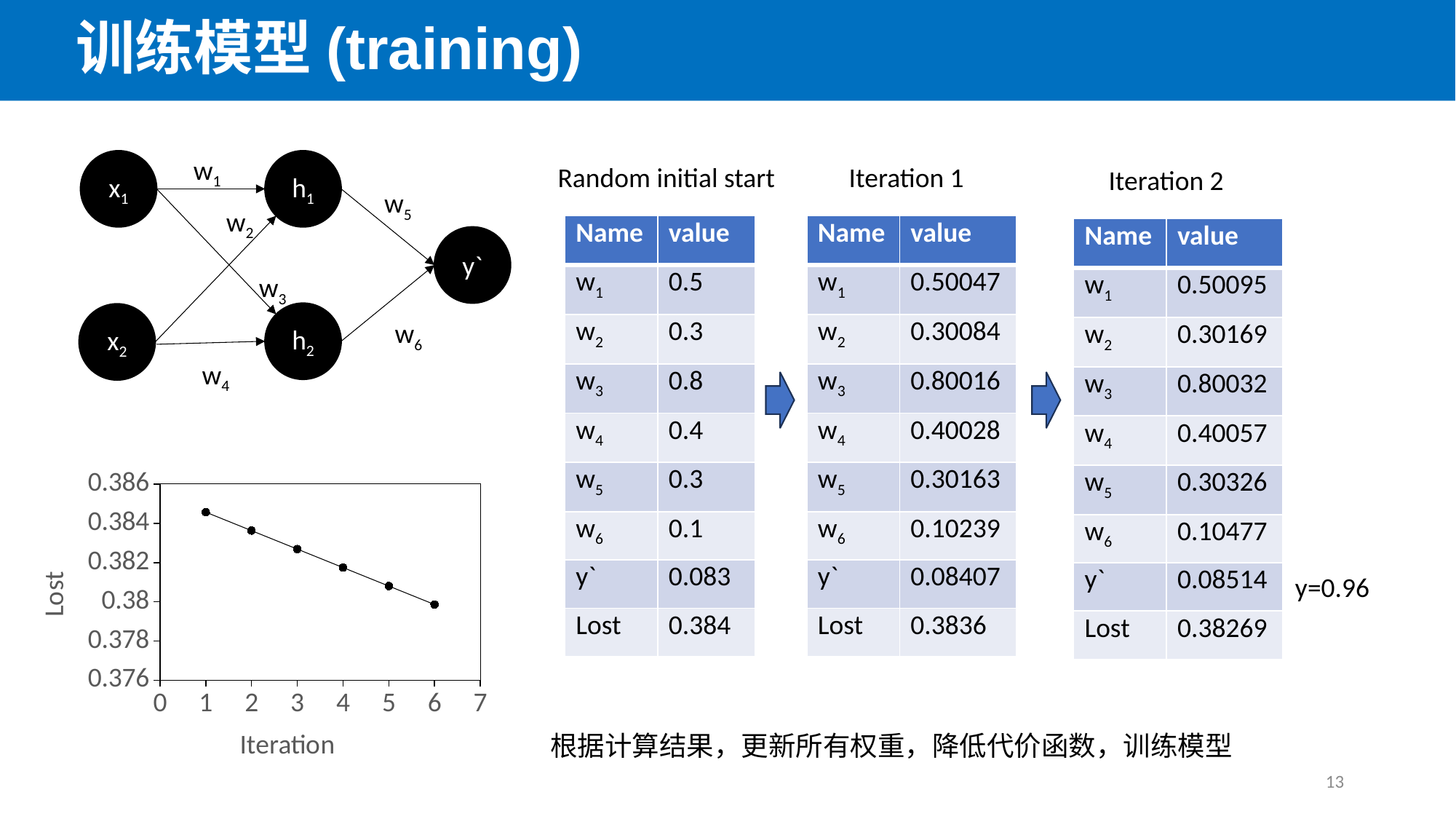

训练模型(training)
w1
x1
h1
w5
w2
y`
w3
h2
x2
w6
w4
Random initial start
Iteration 1
Iteration 2
| Name | value |
| --- | --- |
| w1 | 0.5 |
| w2 | 0.3 |
| w3 | 0.8 |
| w4 | 0.4 |
| w5 | 0.3 |
| w6 | 0.1 |
| y` | 0.083 |
| Lost | 0.384 |
| Name | value |
| --- | --- |
| w1 | 0.50047 |
| w2 | 0.30084 |
| w3 | 0.80016 |
| w4 | 0.40028 |
| w5 | 0.30163 |
| w6 | 0.10239 |
| y` | 0.08407 |
| Lost | 0.3836 |
| Name | value |
| --- | --- |
| w1 | 0.50095 |
| w2 | 0.30169 |
| w3 | 0.80032 |
| w4 | 0.40057 |
| w5 | 0.30326 |
| w6 | 0.10477 |
| y` | 0.08514 |
| Lost | 0.38269 |

### Chart

| Category |  |
|---|---|
y=0.96
根据计算结果，更新所有权重，降低代价函数，训练模型
13